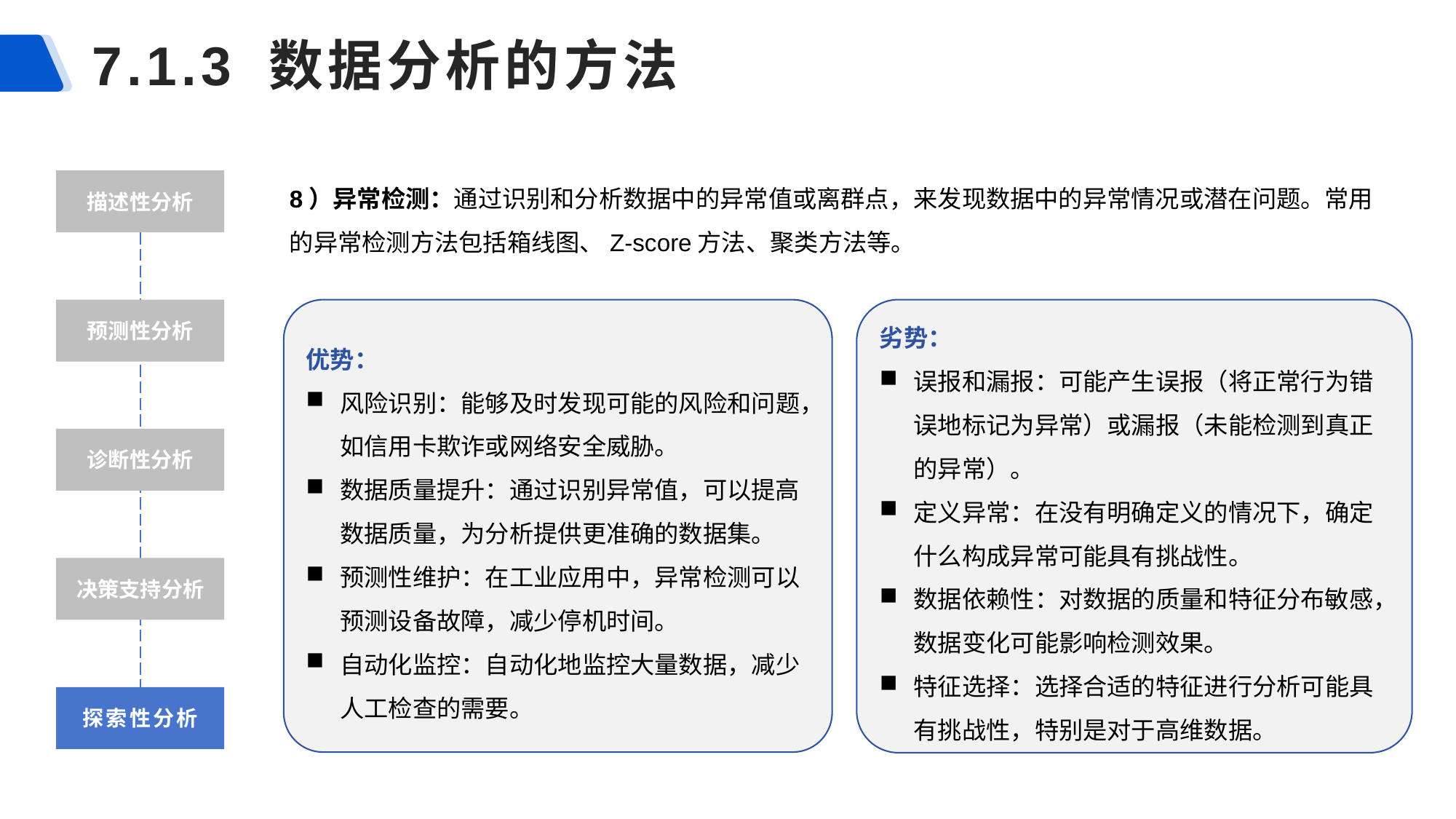

# 7.1.3 数据分析的方法
8）异常检测：通过识别和分析数据中的异常值或离群点，来发现数据中的异常情况或潜在问题。常用的异常检测方法包括箱线图、Z-score方法、聚类方法等。
描述性分析
预测性分析
劣势：
误报和漏报：可能产生误报（将正常行为错误地标记为异常）或漏报（未能检测到真正的异常）。
定义异常：在没有明确定义的情况下，确定什么构成异常可能具有挑战性。
数据依赖性：对数据的质量和特征分布敏感，数据变化可能影响检测效果。
特征选择：选择合适的特征进行分析可能具有挑战性，特别是对于高维数据。
优势：
风险识别：能够及时发现可能的风险和问题，如信用卡欺诈或网络安全威胁。
数据质量提升：通过识别异常值，可以提高数据质量，为分析提供更准确的数据集。
预测性维护：在工业应用中，异常检测可以预测设备故障，减少停机时间。
自动化监控：自动化地监控大量数据，减少人工检查的需要。
诊断性分析
决策支持分析
探索性分析